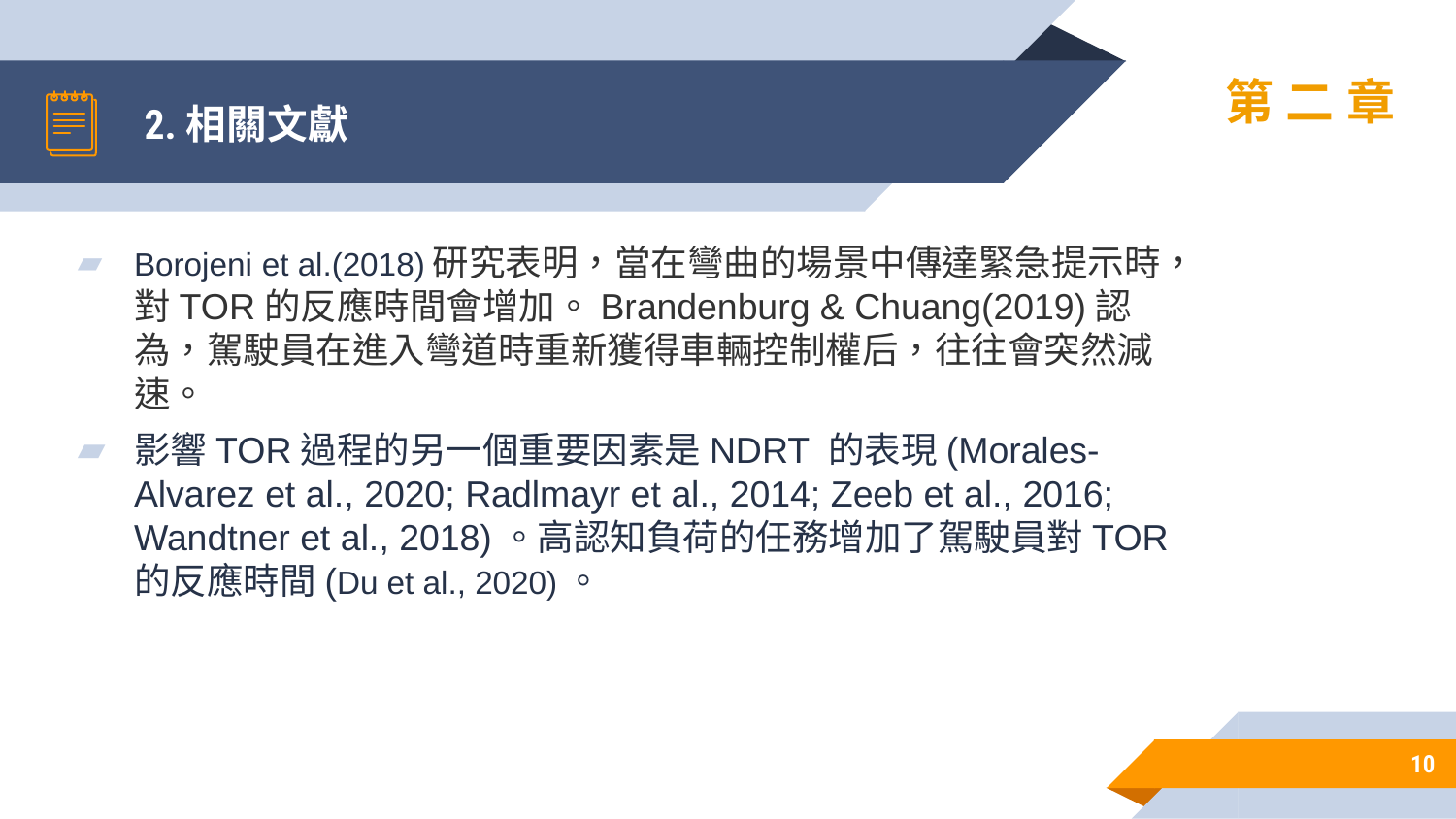

# 2.相關文獻
第二章

Borojeni et al.(2018)研究表明，當在彎曲的場景中傳達緊急提示時，對TOR的反應時間會增加。Brandenburg & Chuang(2019)認為，駕駛員在進入彎道時重新獲得車輛控制權后，往往會突然減速。
影響TOR過程的另一個重要因素是NDRT 的表現(Morales-Alvarez et al., 2020; Radlmayr et al., 2014; Zeeb et al., 2016; Wandtner et al., 2018)。高認知負荷的任務增加了駕駛員對TOR的反應時間(Du et al., 2020)。

10